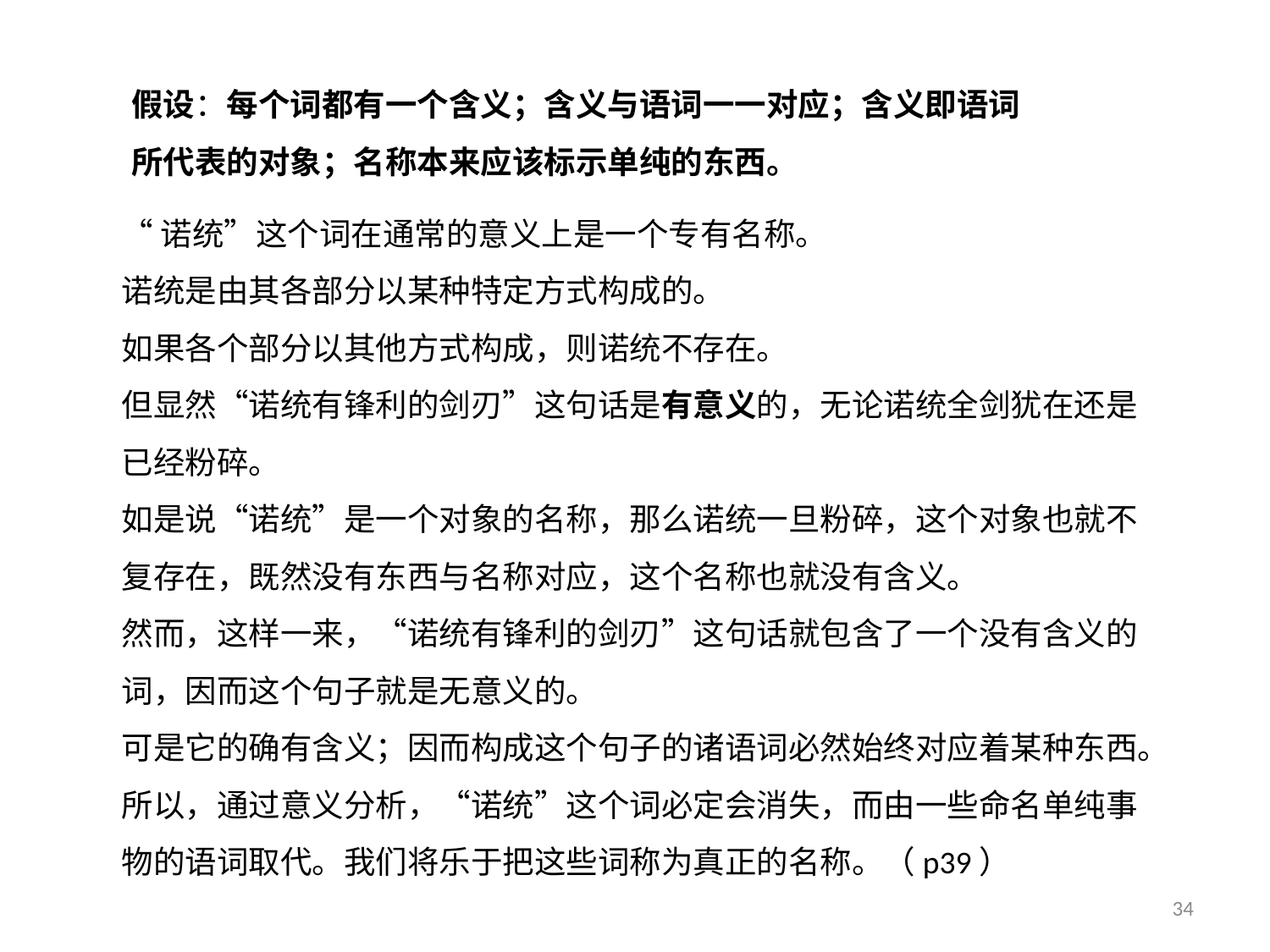

假设：每个词都有一个含义；含义与语词一一对应；含义即语词所代表的对象；名称本来应该标示单纯的东西。
“诺统”这个词在通常的意义上是一个专有名称。
诺统是由其各部分以某种特定方式构成的。
如果各个部分以其他方式构成，则诺统不存在。
但显然“诺统有锋利的剑刃”这句话是有意义的，无论诺统全剑犹在还是已经粉碎。
如是说“诺统”是一个对象的名称，那么诺统一旦粉碎，这个对象也就不复存在，既然没有东西与名称对应，这个名称也就没有含义。
然而，这样一来，“诺统有锋利的剑刃”这句话就包含了一个没有含义的词，因而这个句子就是无意义的。
可是它的确有含义；因而构成这个句子的诸语词必然始终对应着某种东西。
所以，通过意义分析，“诺统”这个词必定会消失，而由一些命名单纯事物的语词取代。我们将乐于把这些词称为真正的名称。（p39）
34